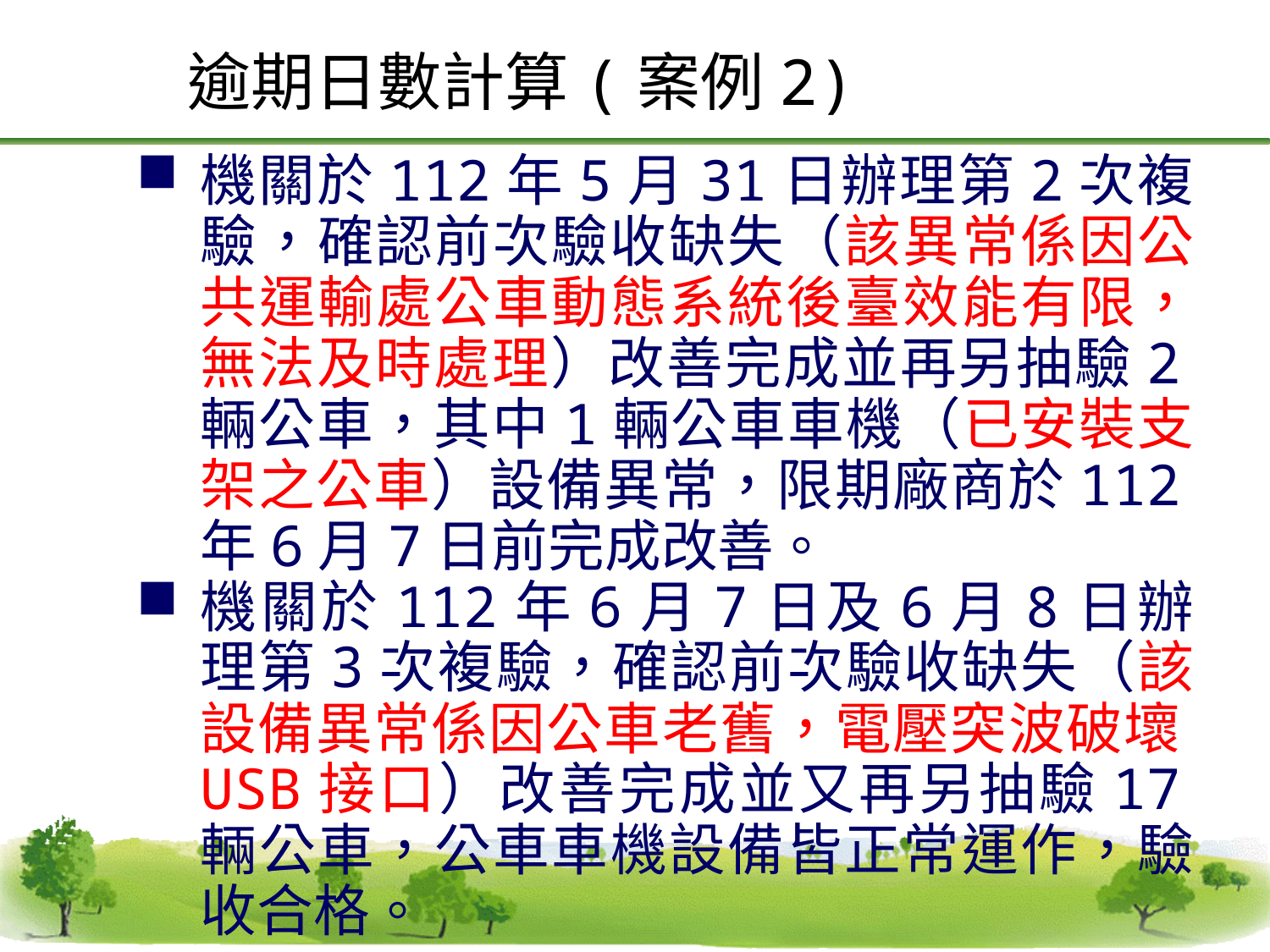

逾期日數計算(案例2)
機關於112年5月31日辦理第2次複驗，確認前次驗收缺失（該異常係因公共運輸處公車動態系統後臺效能有限，無法及時處理）改善完成並再另抽驗2輛公車，其中1輛公車車機（已安裝支架之公車）設備異常，限期廠商於112年6月7日前完成改善。
機關於112年6月7日及6月8日辦理第3次複驗，確認前次驗收缺失（該設備異常係因公車老舊，電壓突波破壞USB接口）改善完成並又再另抽驗17輛公車，公車車機設備皆正常運作，驗收合格。